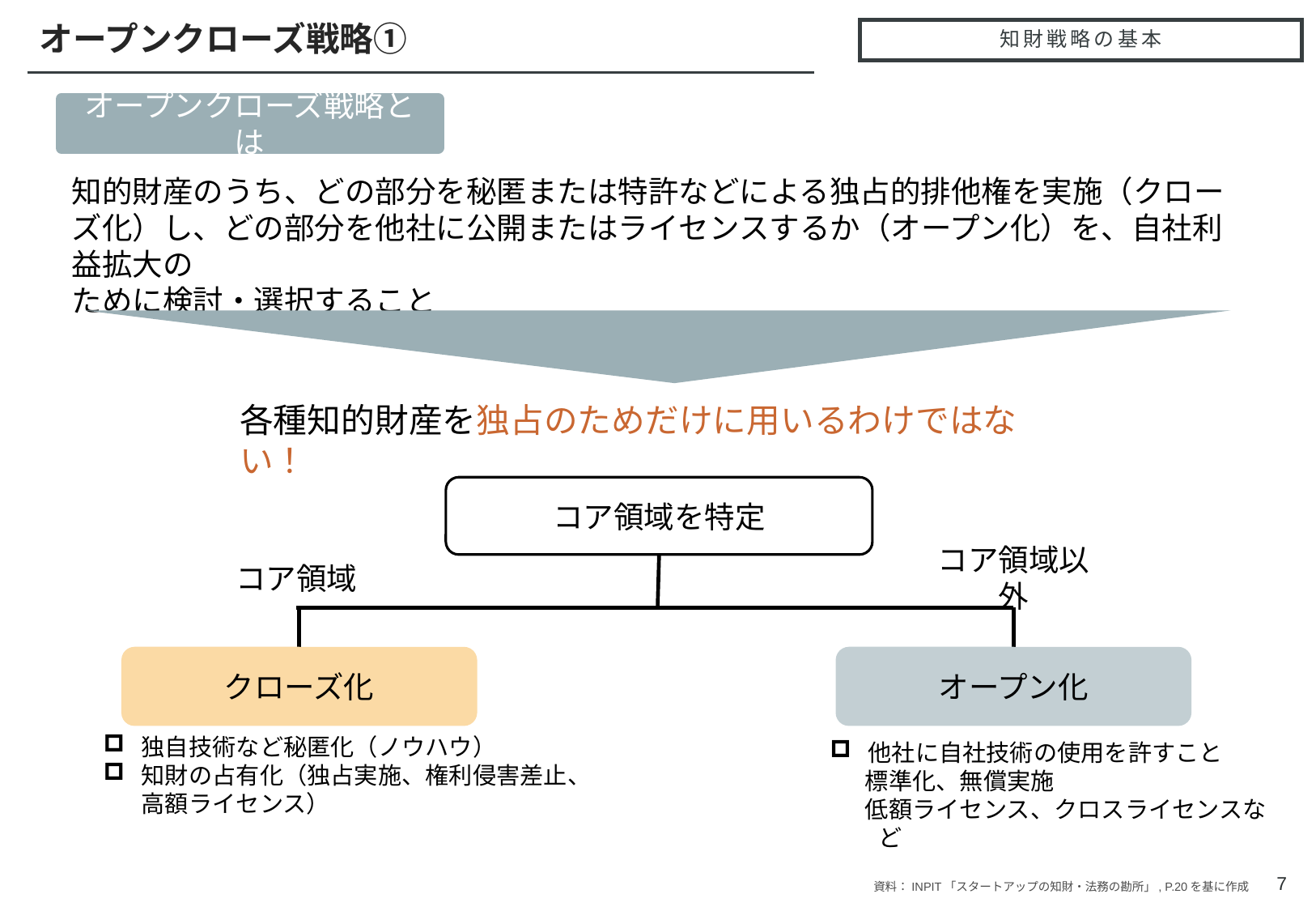

オープンクローズ戦略①
# 知財戦略の基本
オープンクローズ戦略とは
知的財産のうち、どの部分を秘匿または特許などによる独占的排他権を実施（クローズ化）し、どの部分を他社に公開またはライセンスするか（オープン化）を、自社利益拡大の
ために検討・選択すること

各種知的財産を独占のためだけに用いるわけではない！
コア領域を特定
コア領域以外
コア領域
クローズ化
オープン化
独自技術など秘匿化（ノウハウ）
知財の占有化（独占実施、権利侵害差止、高額ライセンス）
他社に自社技術の使用を許すこと
標準化、無償実施
低額ライセンス、クロスライセンスなど
7
資料：INPIT「スタートアップの知財・法務の勘所」, P.20を基に作成